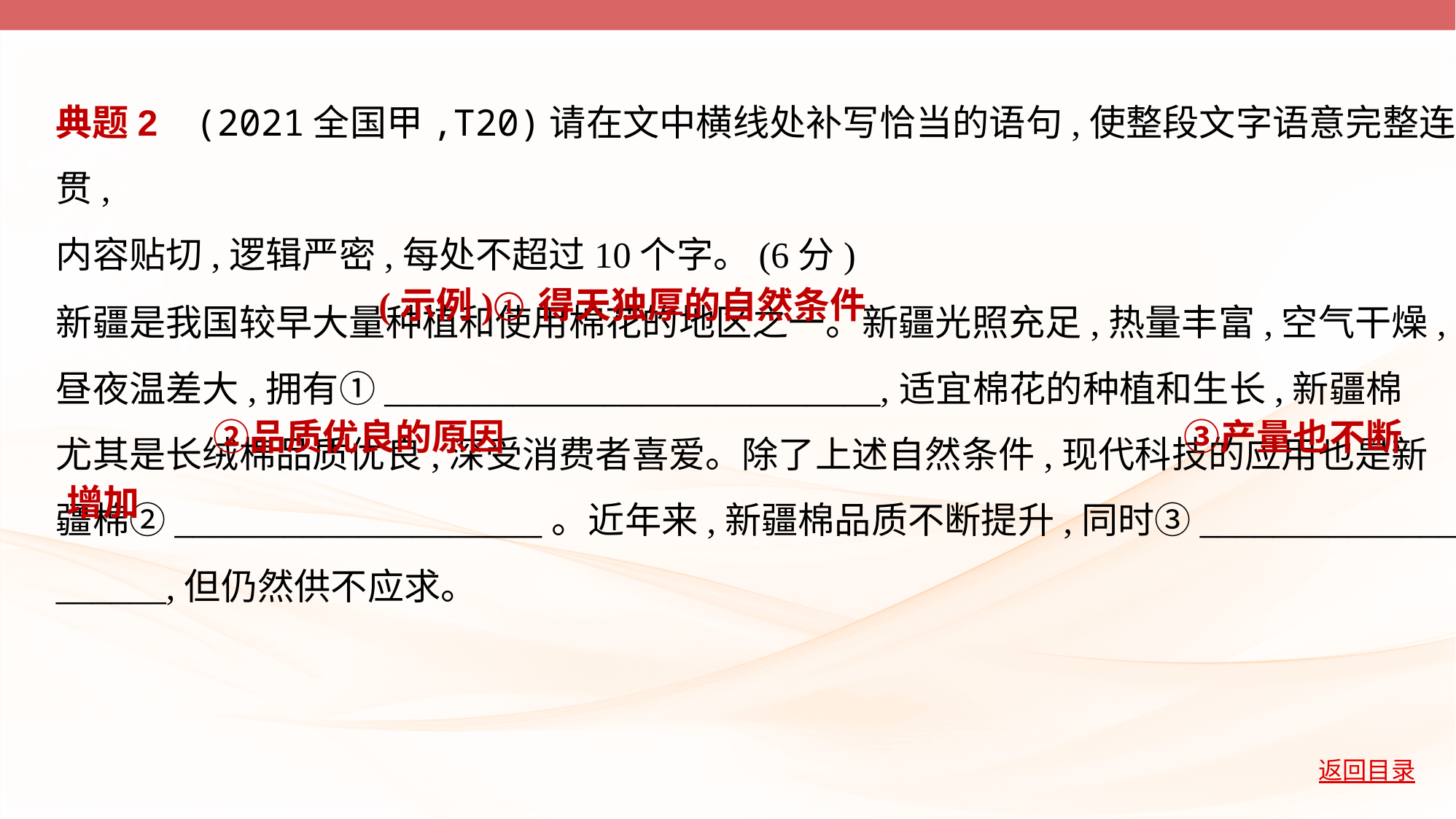

典题2    (2021全国甲,T20)请在文中横线处补写恰当的语句,使整段文字语意完整连贯,
内容贴切,逻辑严密,每处不超过10个字。(6分)
新疆是我国较早大量种植和使用棉花的地区之一。新疆光照充足,热量丰富,空气干燥,
昼夜温差大,拥有①___________________________,适宜棉花的种植和生长,新疆棉
尤其是长绒棉品质优良,深受消费者喜爱。除了上述自然条件,现代科技的应用也是新
疆棉②____________________。近年来,新疆棉品质不断提升,同时③______________
______,但仍然供不应求。
    (示例)①得天独厚的自然条件
　②品质优良的原因
　③产量也不断
增加